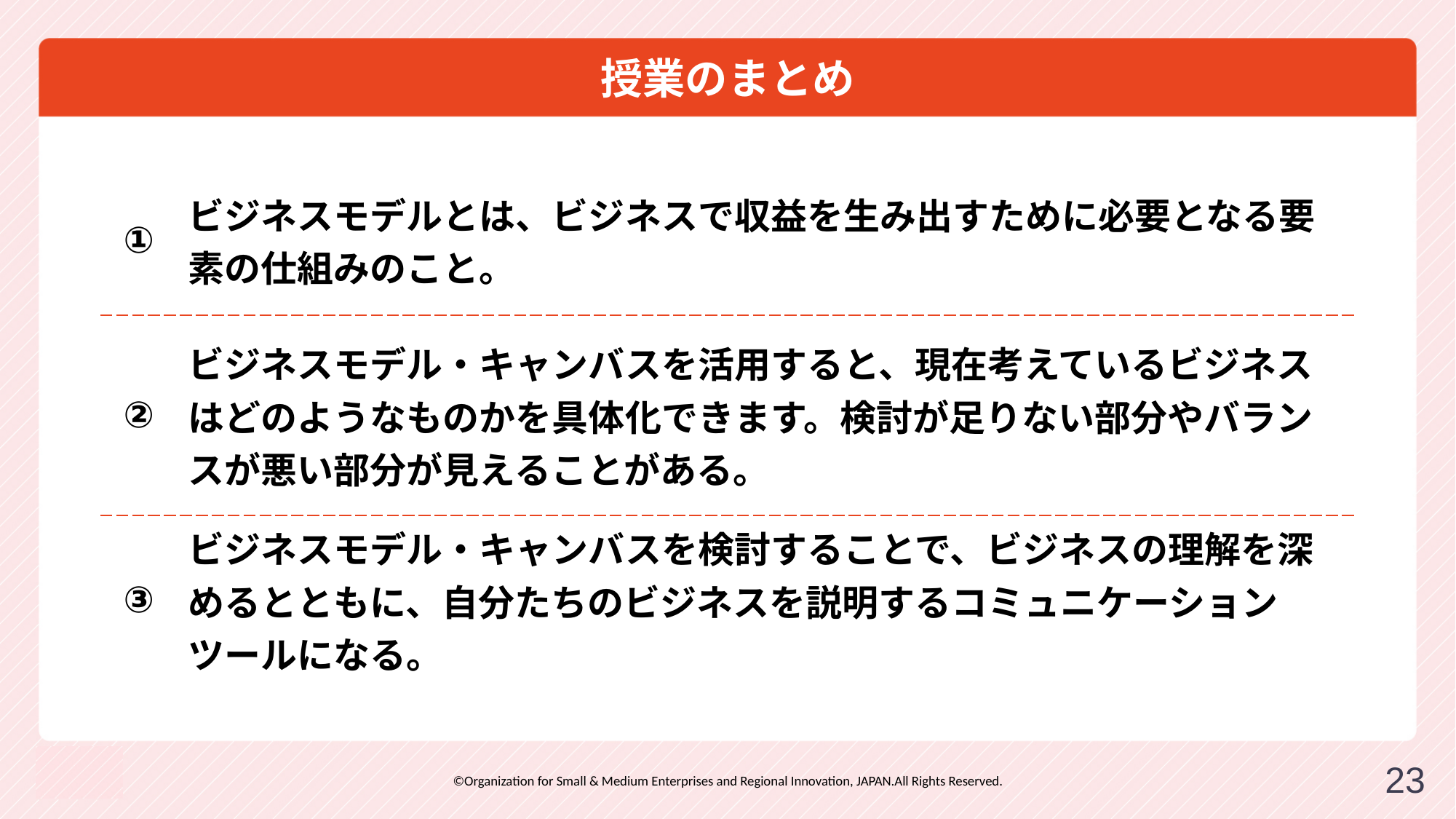

# 授業のまとめ
| ① | ビジネスモデルとは、ビジネスで収益を生み出すために必要となる要素の仕組みのこと。 |
| --- | --- |
| ② | ビジネスモデル・キャンバスを活用すると、現在考えているビジネスはどのようなものかを具体化できます。検討が足りない部分やバランスが悪い部分が見えることがある。 |
| ③ | ビジネスモデル・キャンバスを検討することで、ビジネスの理解を深めるとともに、自分たちのビジネスを説明するコミュニケーションツールになる。 |